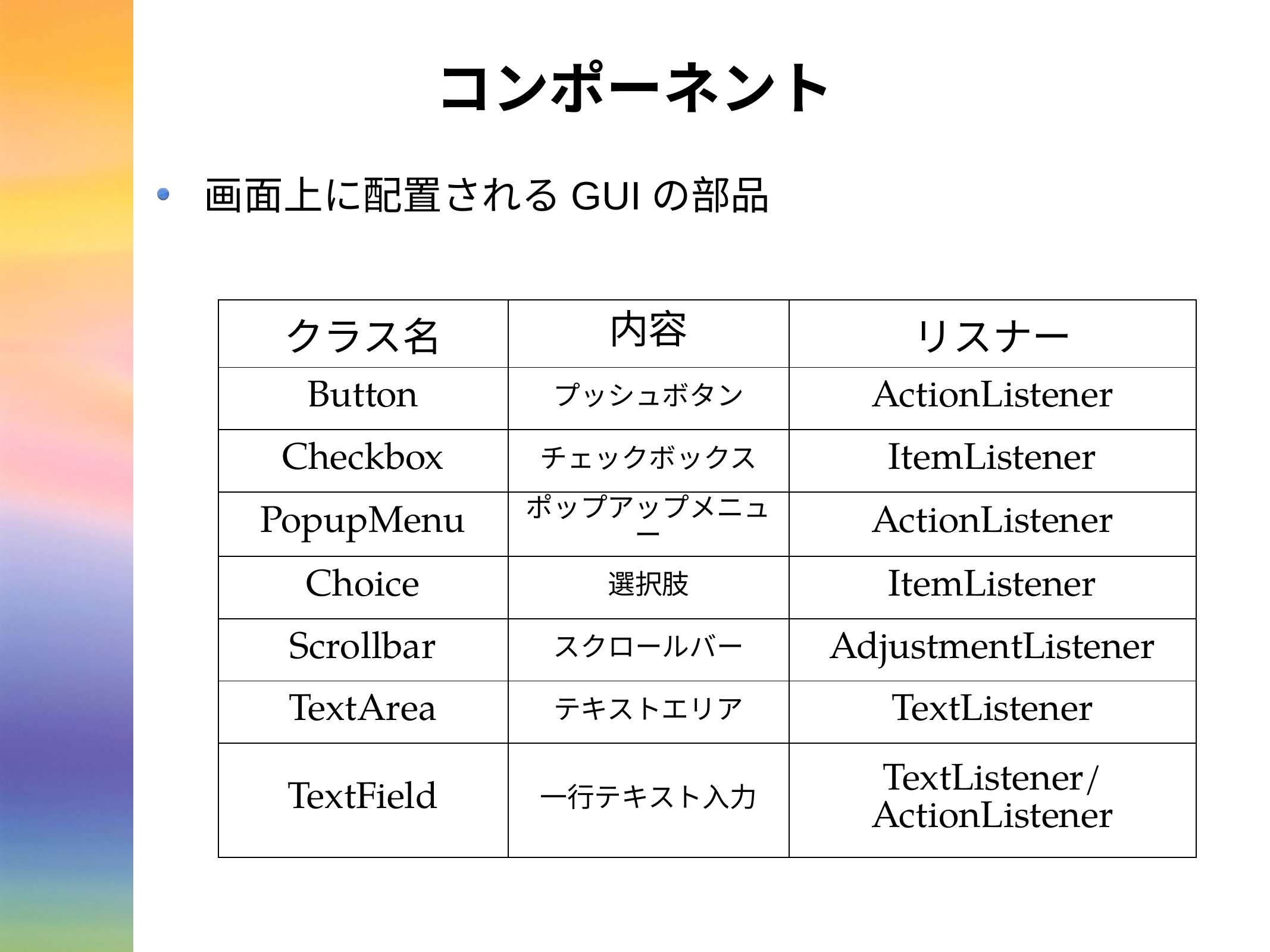

# コンポーネント
画面上に配置されるGUIの部品
| クラス名 | 内容 | リスナー |
| --- | --- | --- |
| Button | プッシュボタン | ActionListener |
| Checkbox | チェックボックス | ItemListener |
| PopupMenu | ポップアップメニュー | ActionListener |
| Choice | 選択肢 | ItemListener |
| Scrollbar | スクロールバー | AdjustmentListener |
| TextArea | テキストエリア | TextListener |
| TextField | 一行テキスト入力 | TextListener/ActionListener |